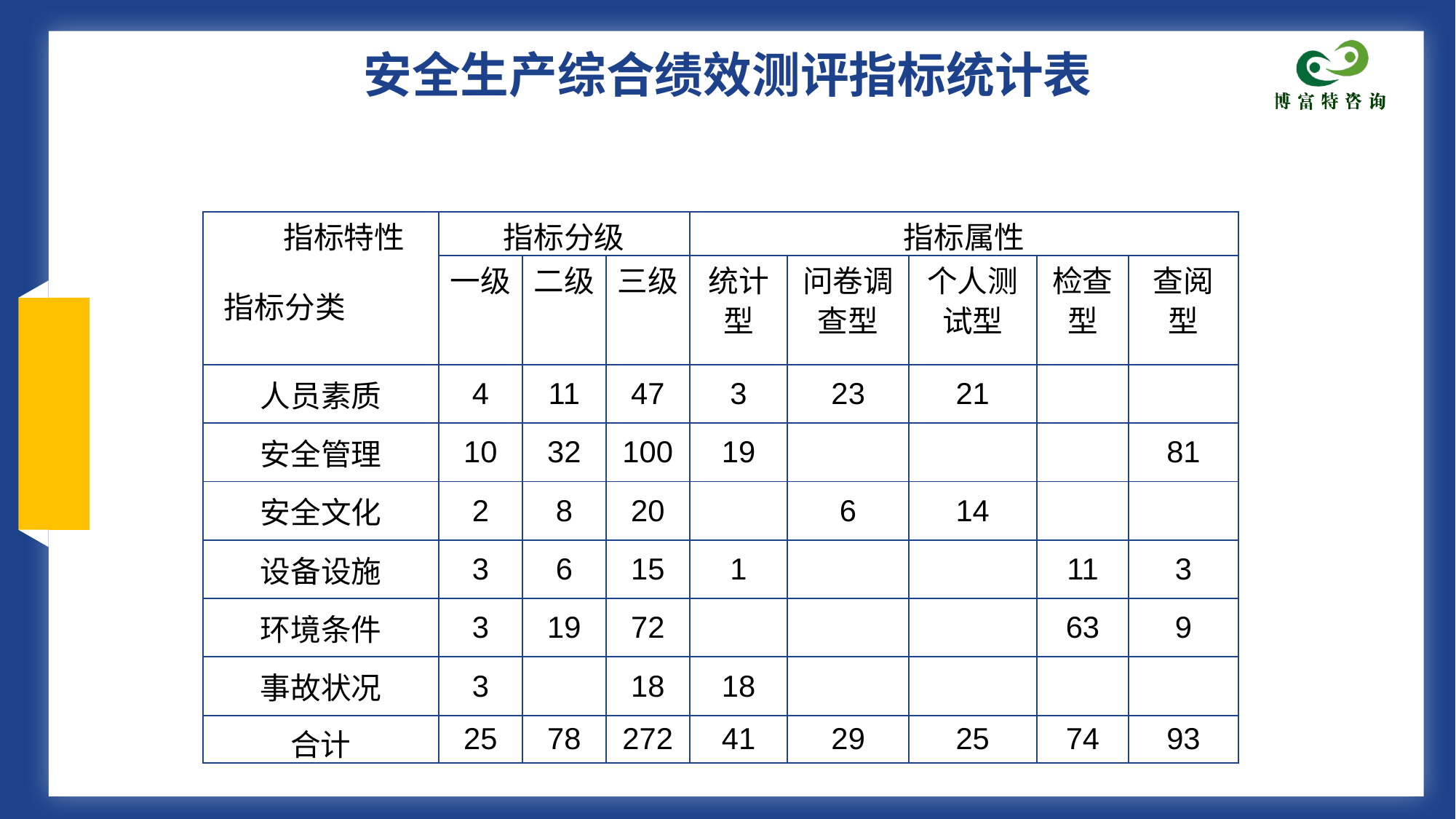

安全生产综合绩效测评指标统计表
| 指标特性 指标分类 | 指标分级 |  |  | 指标属性 |  |  |  |  |
| --- | --- | --- | --- | --- | --- | --- | --- | --- |
|  | 一级 | 二级 | 三级 | 统计型 | 问卷调查型 | 个人测试型 | 检查型 | 查阅型 |
| 人员素质 | 4 | 11 | 47 | 3 | 23 | 21 |  |  |
| 安全管理 | 10 | 32 | 100 | 19 |  |  |  | 81 |
| 安全文化 | 2 | 8 | 20 |  | 6 | 14 |  |  |
| 设备设施 | 3 | 6 | 15 | 1 |  |  | 11 | 3 |
| 环境条件 | 3 | 19 | 72 |  |  |  | 63 | 9 |
| 事故状况 | 3 |  | 18 | 18 |  |  |  |  |
| 合计 | 25 | 78 | 272 | 41 | 29 | 25 | 74 | 93 |